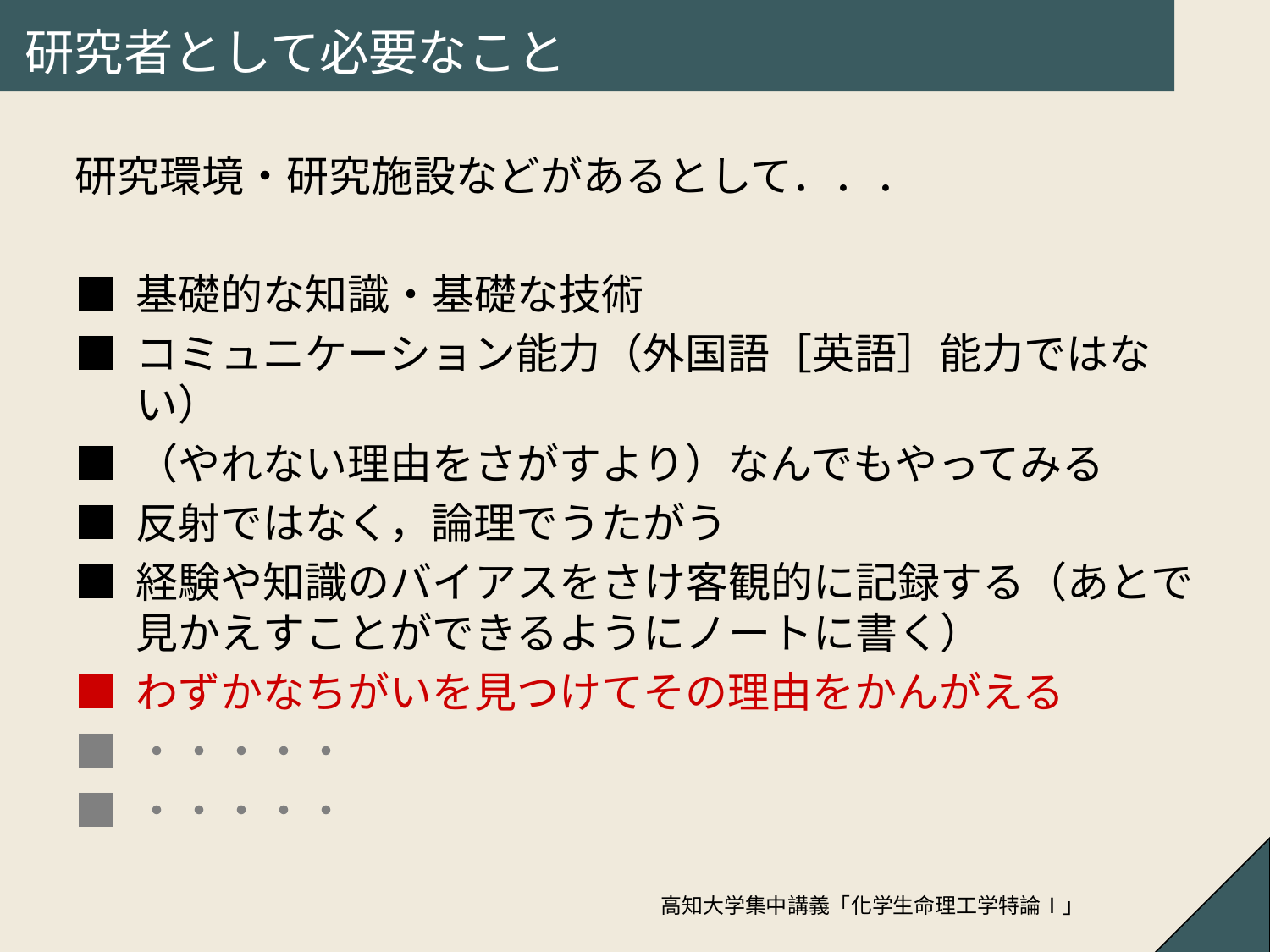

# 研究者として必要なこと
研究環境・研究施設などがあるとして．．．

■	基礎的な知識・基礎な技術
■	コミュニケーション能力（外国語［英語］能力ではない）
■	（やれない理由をさがすより）なんでもやってみる
■	反射ではなく，論理でうたがう
■	経験や知識のバイアスをさけ客観的に記録する（あとで見かえすことができるようにノートに書く）
■	わずかなちがいを見つけてその理由をかんがえる
■	・・・・・
■	・・・・・